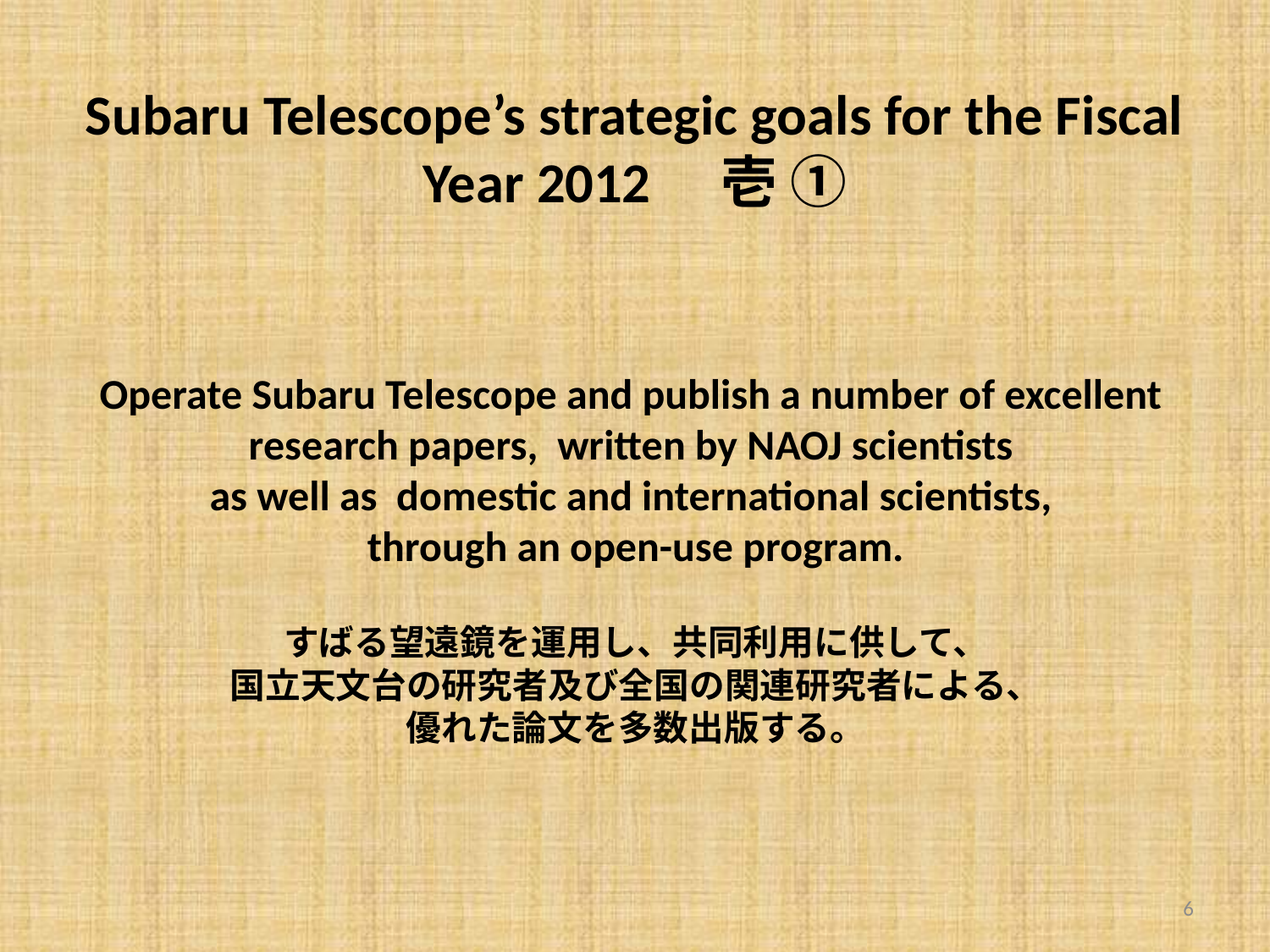

# Subaru Telescope’s strategic goals for the Fiscal Year 2012　壱 ①
Operate Subaru Telescope and publish a number of excellent
research papers,  written by NAOJ scientists
as well as  domestic and international scientists,
through an open-use program.

すばる望遠鏡を運用し、共同利用に供して、
国立天文台の研究者及び全国の関連研究者による、
優れた論文を多数出版する。
6